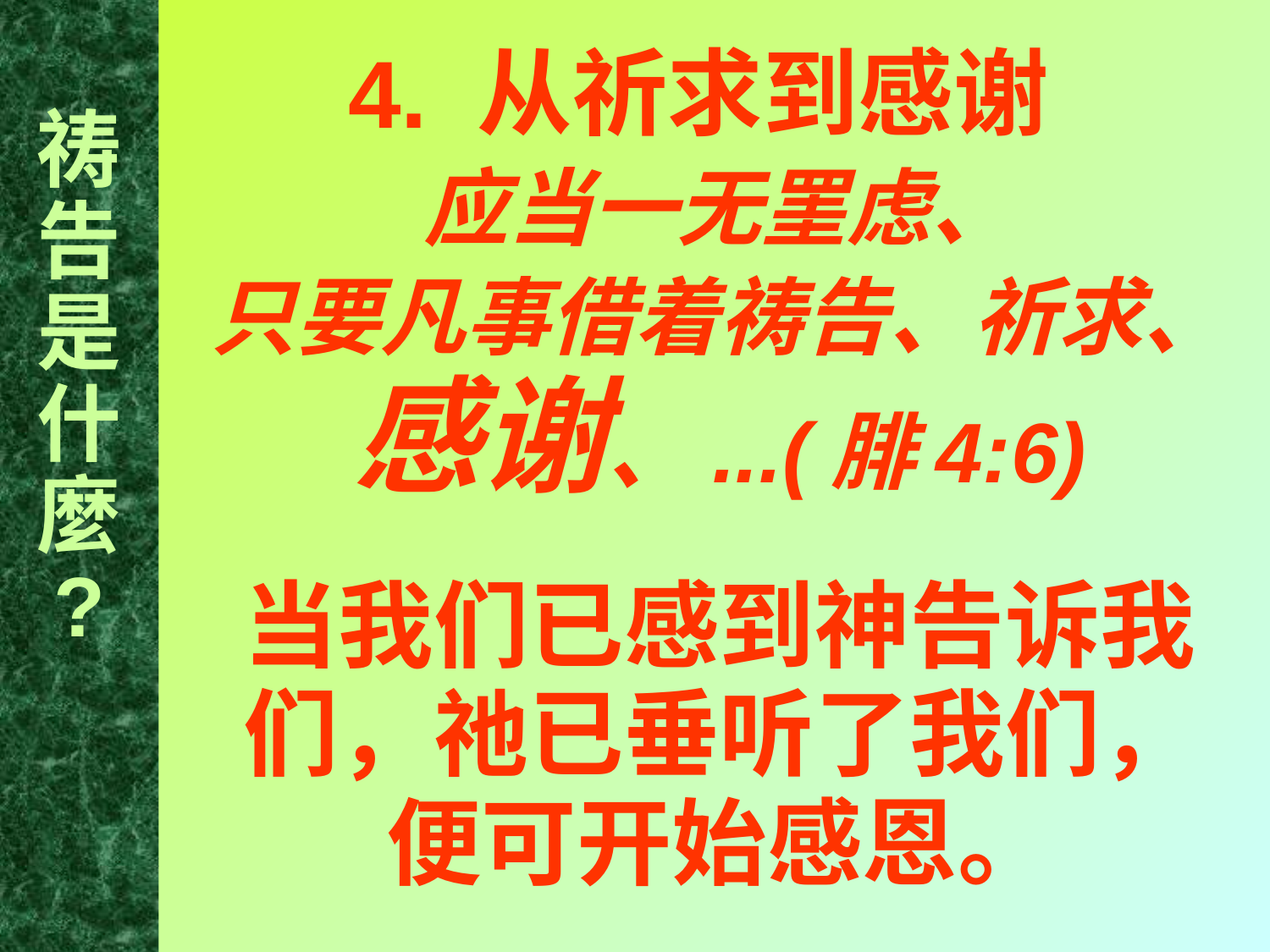

祷告是什麼
?

# 4. 从祈求到感谢
应当一无罣虑、
只要凡事借着祷告、祈求、感谢、...(腓4:6)

当我们已感到神告诉我们，祂已垂听了我们，便可开始感恩。